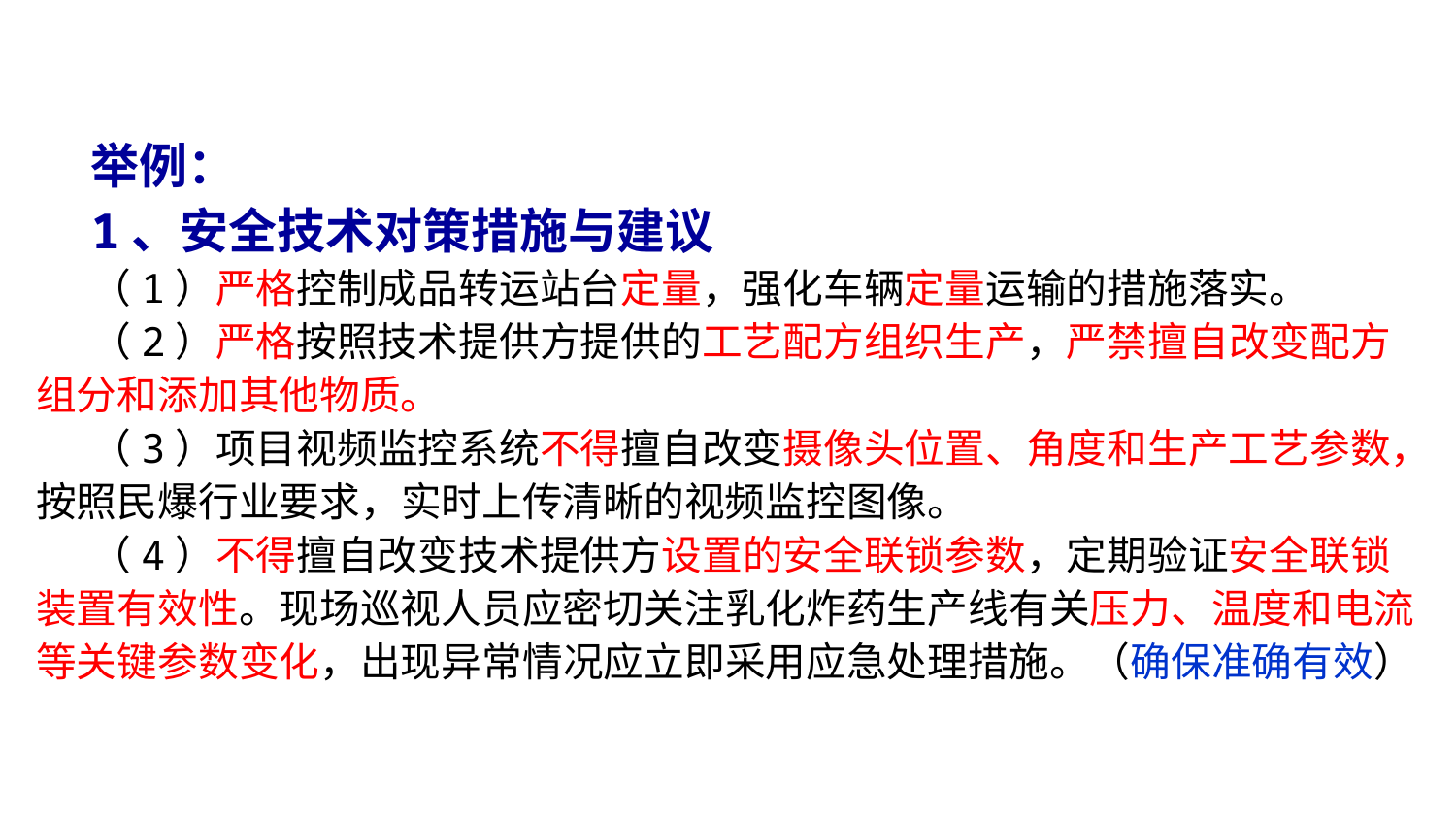

举例：
1、安全技术对策措施与建议
（1）严格控制成品转运站台定量，强化车辆定量运输的措施落实。
（2）严格按照技术提供方提供的工艺配方组织生产，严禁擅自改变配方组分和添加其他物质。
（3）项目视频监控系统不得擅自改变摄像头位置、角度和生产工艺参数，按照民爆行业要求，实时上传清晰的视频监控图像。
（4）不得擅自改变技术提供方设置的安全联锁参数，定期验证安全联锁装置有效性。现场巡视人员应密切关注乳化炸药生产线有关压力、温度和电流等关键参数变化，出现异常情况应立即采用应急处理措施。（确保准确有效）